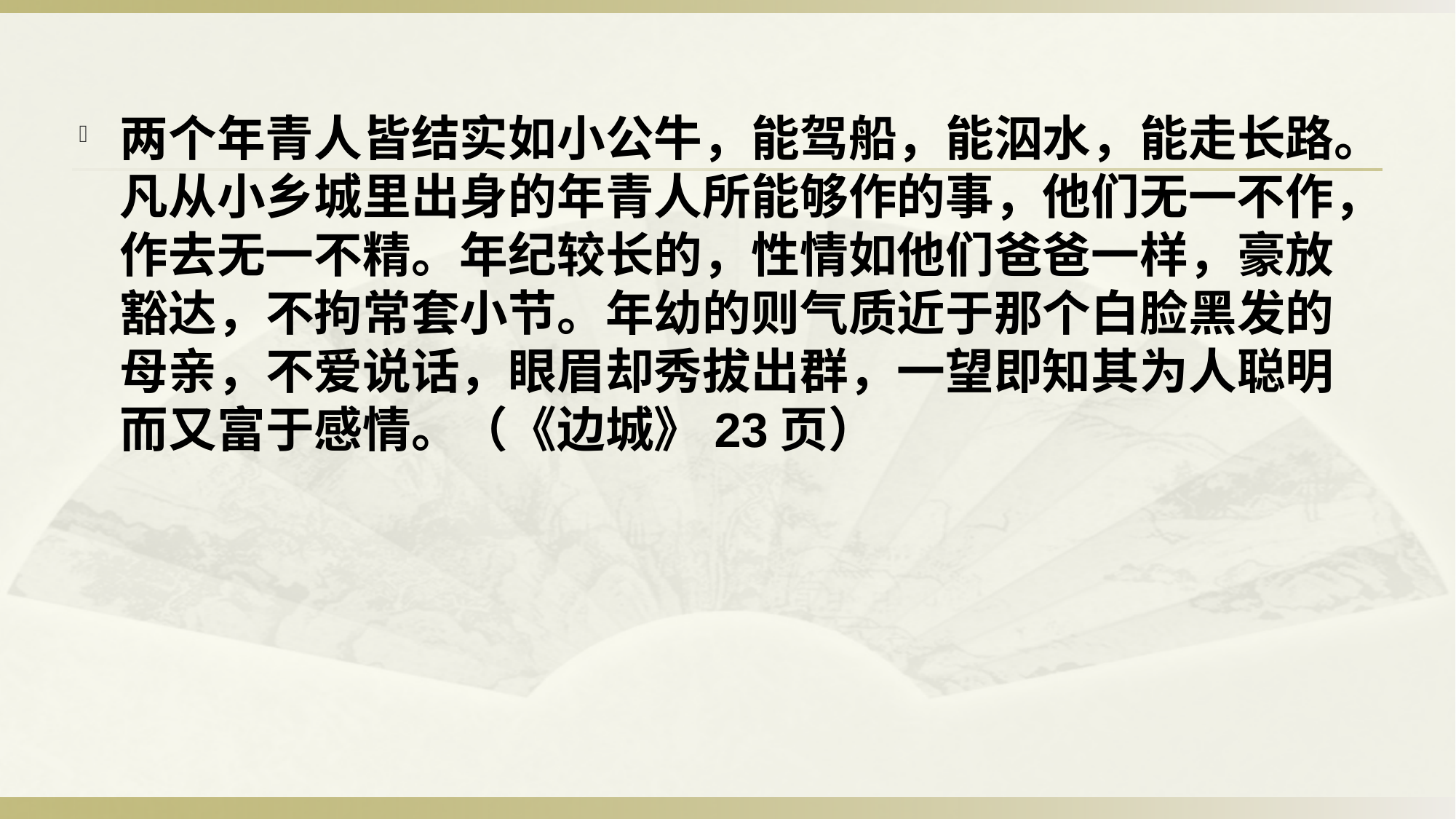

#
两个年青人皆结实如小公牛，能驾船，能泅水，能走长路。凡从小乡城里出身的年青人所能够作的事，他们无一不作，作去无一不精。年纪较长的，性情如他们爸爸一样，豪放豁达，不拘常套小节。年幼的则气质近于那个白脸黑发的母亲，不爱说话，眼眉却秀拔出群，一望即知其为人聪明而又富于感情。（《边城》23页）